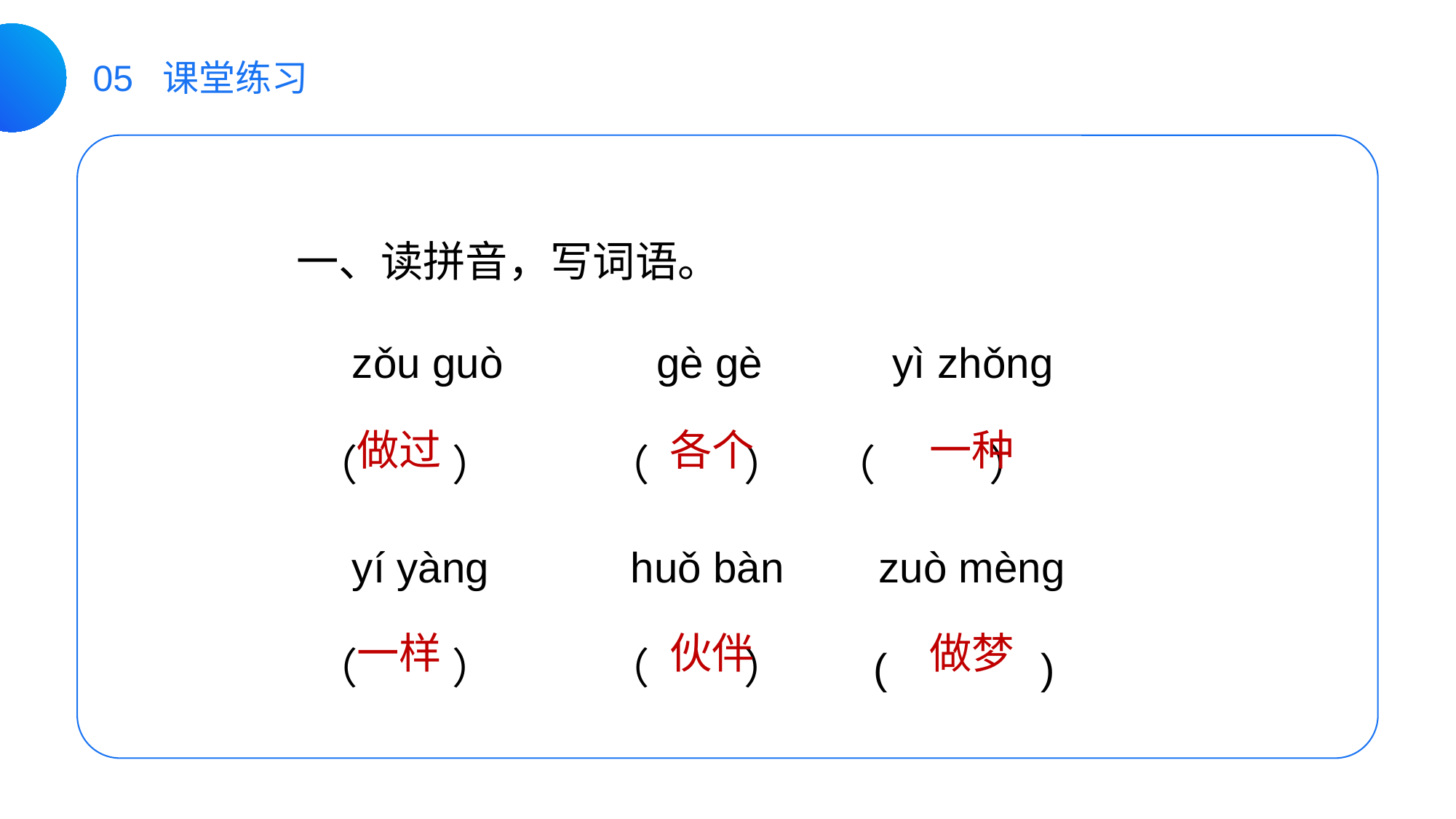

05  课堂练习

   一、读拼音，写词语。
        zǒu ɡuò             ɡè ɡè           yì zhǒnɡ
     （          ）            （          ）     （            ）
        yí yànɡ            huǒ bàn        zuò mèng
     （          ）            （          ）        (             )
做过
各个
一种
一样
伙伴
做梦